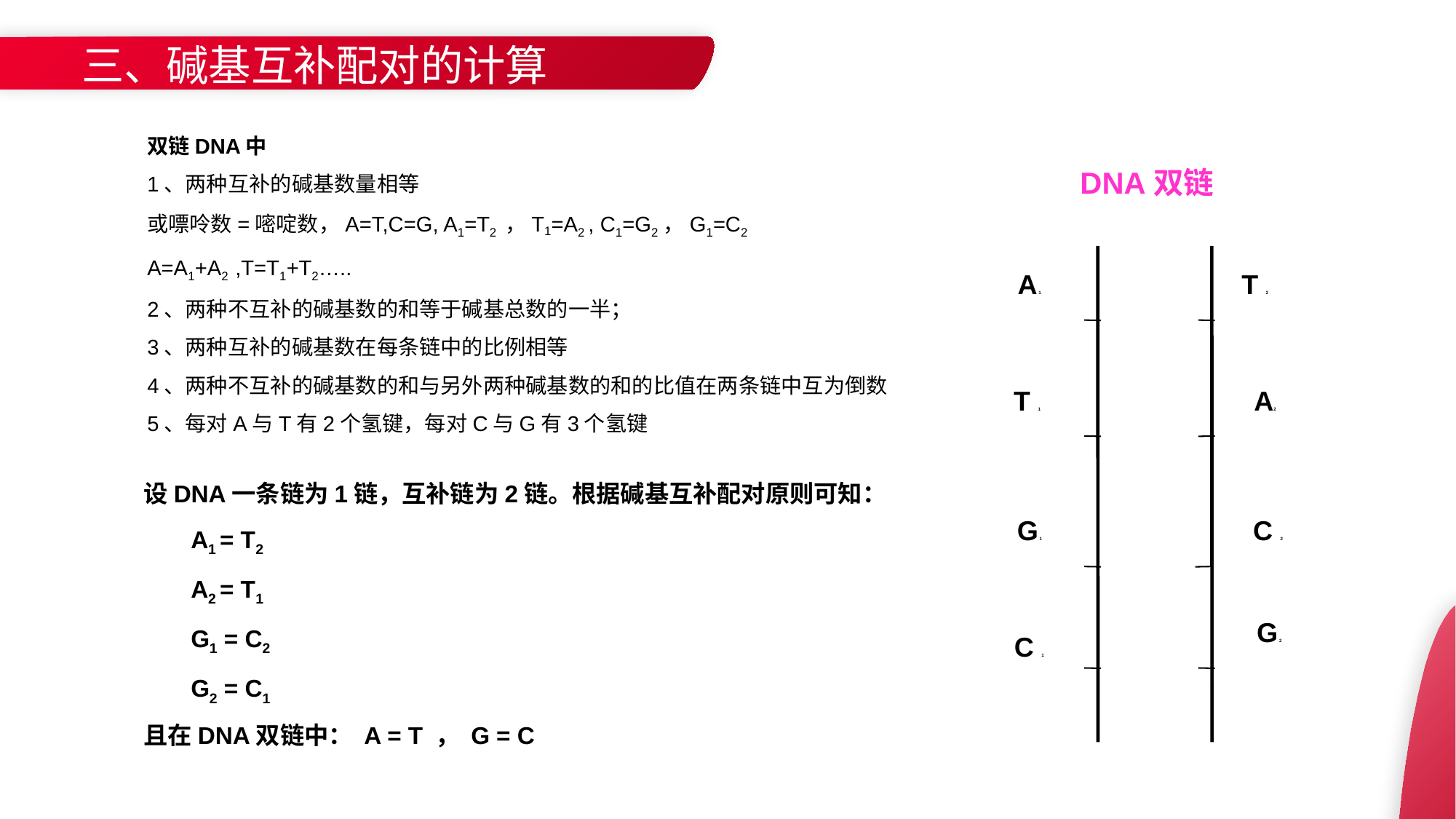

三、碱基互补配对的计算
双链DNA中
1、两种互补的碱基数量相等
或嘌呤数=嘧啶数，A=T,C=G, A1=T2 ，T1=A2 , C1=G2，G1=C2
A=A1+A2  ,T=T1+T2…..
2、两种不互补的碱基数的和等于碱基总数的一半；
3、两种互补的碱基数在每条链中的比例相等
4、两种不互补的碱基数的和与另外两种碱基数的和的比值在两条链中互为倒数
5、每对A与T有2个氢键，每对C与G有3个氢键
DNA双链

A 1
T 2

T 1
A2

G 1
C 2

G 2
C 1

设DNA一条链为1链，互补链为2链。根据碱基互补配对原则可知：
       A1 = T2
       A2 = T1
       G1 = C2
       G2 = C1
且在DNA双链中： A = T ， G = C